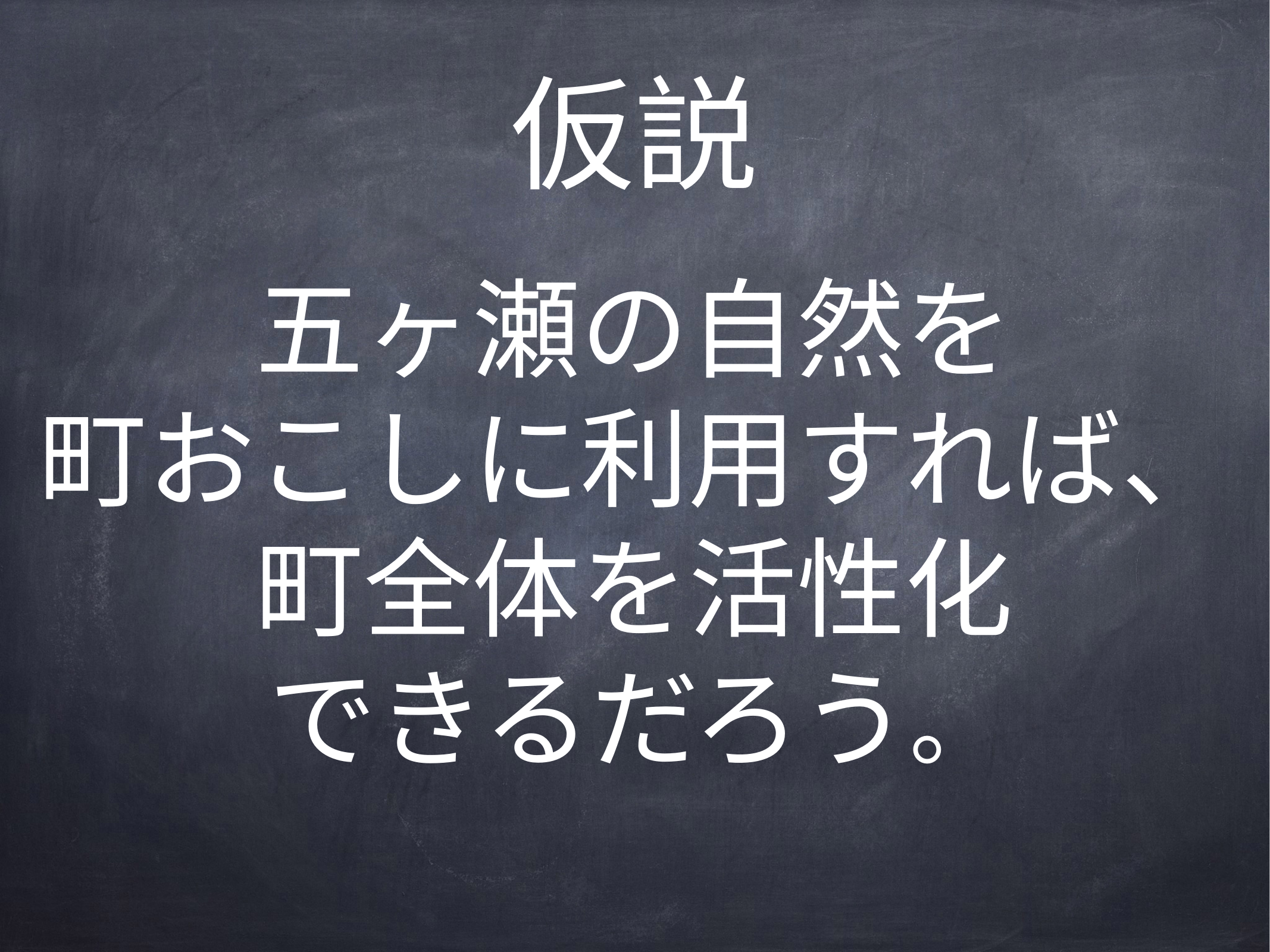

仮説
# 五ヶ瀬の自然を
町おこしに利用すれば、
町全体を活性化
できるだろう。